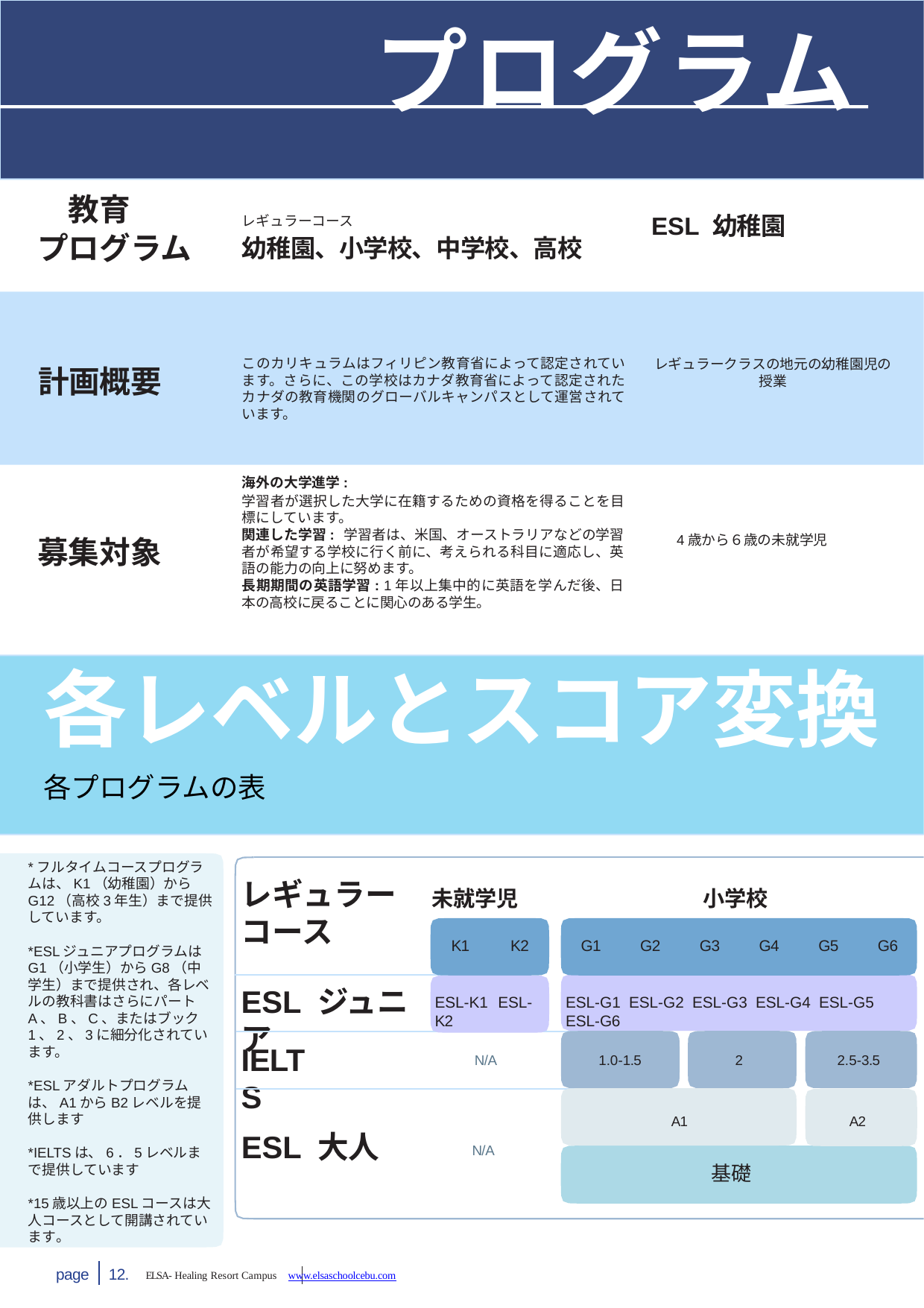

# プログラム

　教育
プログラム
レギュラーコース
幼稚園、小学校、中学校、高校
ESL 幼稚園

このカリキュラムはフィリピン教育省によって認定されています。さらに、この学校はカナダ教育省によって認定されたカナダの教育機関のグローバルキャンパスとして運営されています。
レギュラークラスの地元の幼稚園児の授業
計画概要
海外の大学進学:
学習者が選択した大学に在籍するための資格を得ることを目標にしています。
関連した学習: 学習者は、米国、オーストラリアなどの学習者が希望する学校に行く前に、考えられる科目に適応し、英語の能力の向上に努めます。
長期期間の英語学習: 1年以上集中的に英語を学んだ後、日本の高校に戻ることに関心のある学生。
4歳から６歳の未就学児
募集対象

各レベルとスコア変換
各プログラムの表

*フルタイムコースプログラムは、K1（幼稚園）からG12（高校3年生）まで提供しています。

*ESLジュニアプログラムはG1（小学生）からG8（中学生）まで提供され、各レベルの教科書はさらにパートA、B、C、またはブック1、2、3に細分化されています。

*ESLアダルトプログラムは、A1からB2レベルを提供します

*IELTSは、6．5レベルまで提供しています

*15歳以上のESLコースは大人コースとして開講されています。

レギュラーコース
未就学児
小学校

K1
K2
G1
G2
G3
G4
G5
G6

ESL ジュニア
ESL-G1 ESL-G2 ESL-G3 ESL-G4 ESL-G5 ESL-G6
ESL-K1 ESL-K2

IELTS
N/A
1.0-1.5
2
2.5-3.5

A1
A2
ESL 大人
N/A
基礎
page	12.	ELSA- Healing Resort Campus www.elsaschoolcebu.com